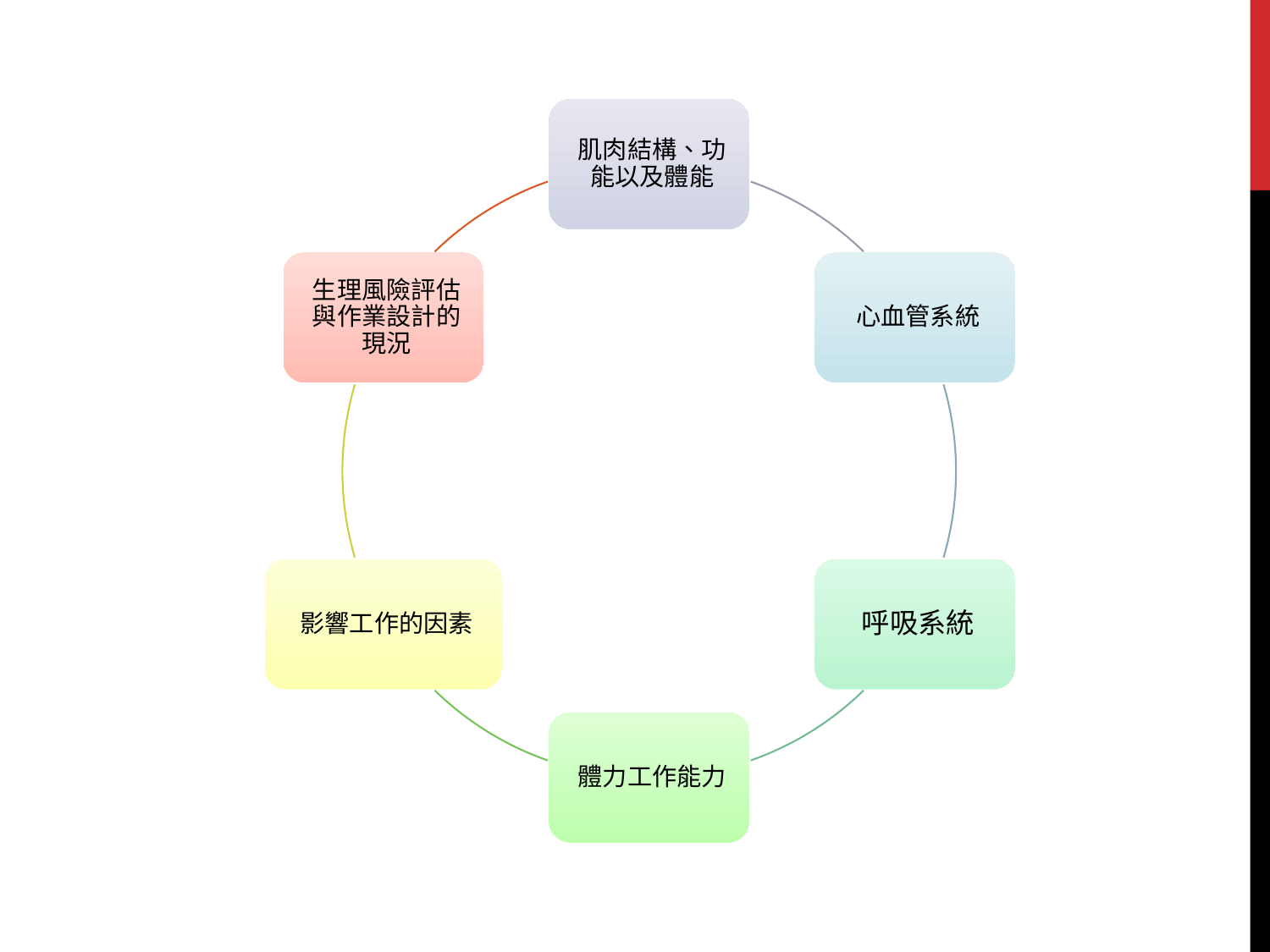

肌肉結構、功能以及體能
心血管系統
呼吸系統
體力工作能力
影響工作的因素
生理風險評估與作業設計的現況